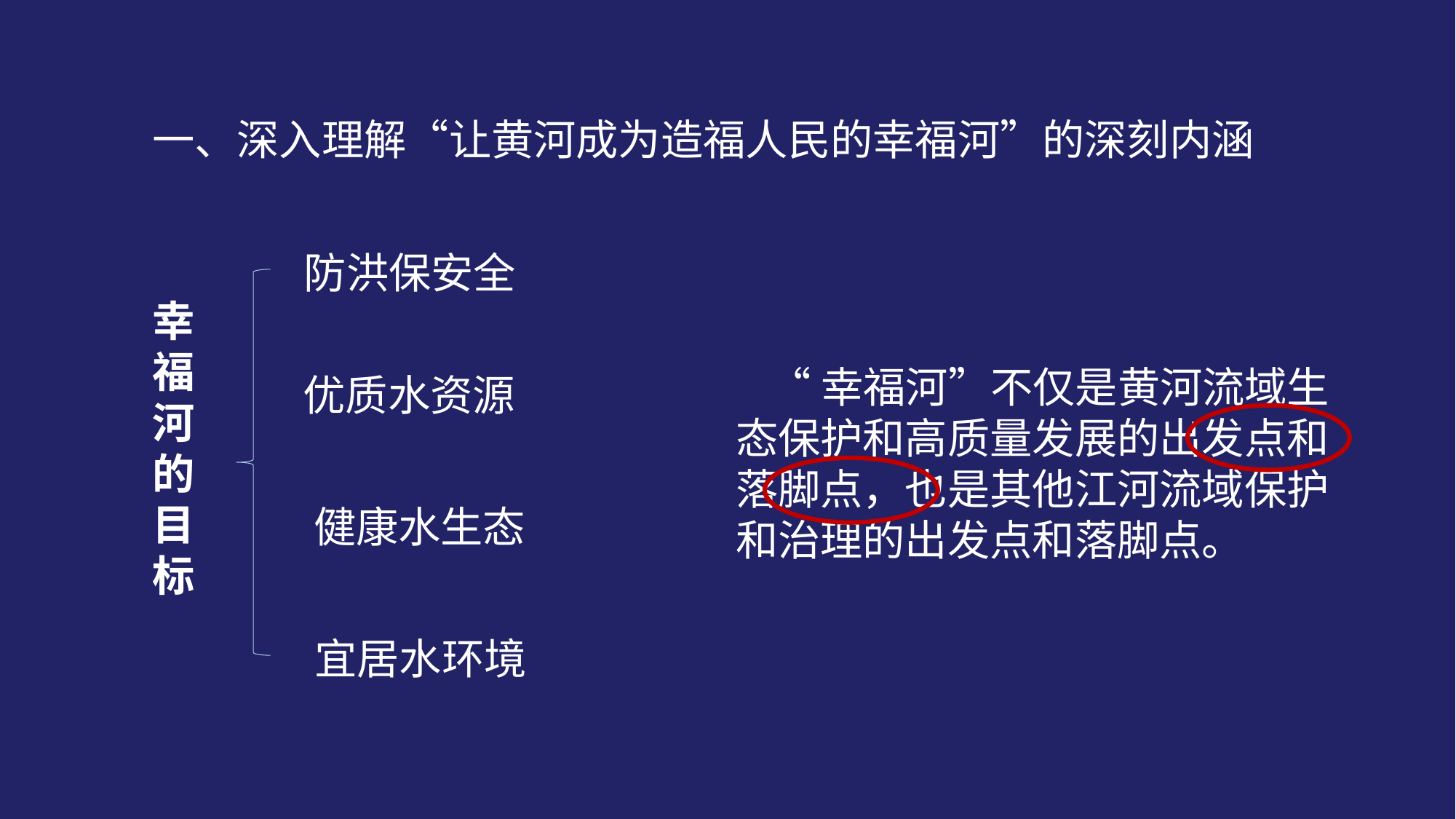

一、深入理解“让黄河成为造福人民的幸福河”的深刻内涵
防洪保安全

幸福河的目标
    “幸福河”不仅是黄河流域生态保护和高质量发展的出发点和落脚点，也是其他江河流域保护和治理的出发点和落脚点。
优质水资源

健康水生态
宜居水环境